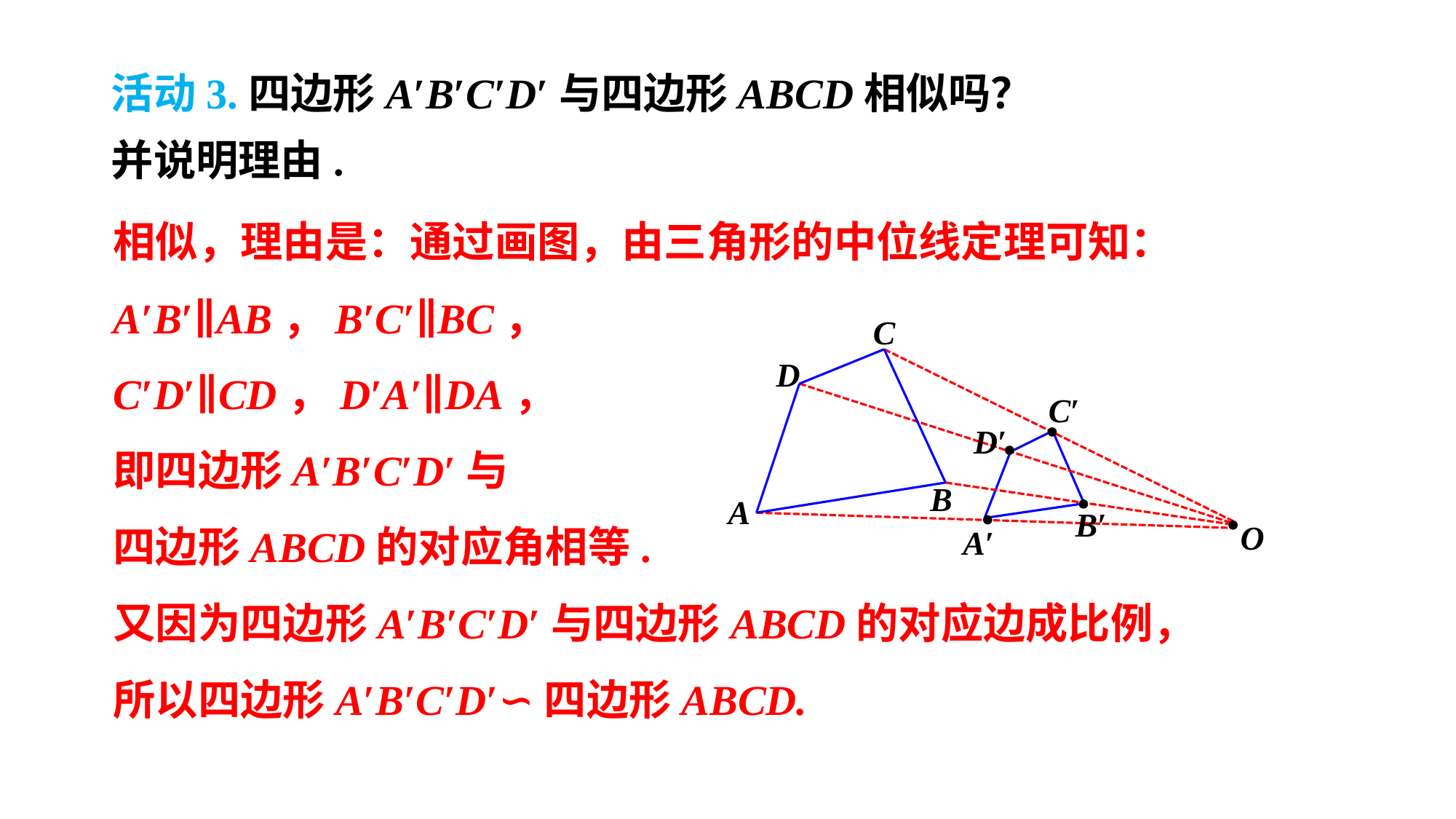

活动3.四边形A′B′C′D′与四边形ABCD相似吗？并说明理由.
相似，理由是：通过画图，由三角形的中位线定理可知：
A′B′∥AB，B′C′∥BC，
C′D′∥CD，D′A′∥DA，
即四边形A′B′C′D′与
四边形ABCD的对应角相等.
又因为四边形A′B′C′D′与四边形ABCD的对应边成比例，
所以四边形A′B′C′D′∽四边形ABCD.
C
D
C′
D′

B
A
B′

O
A′